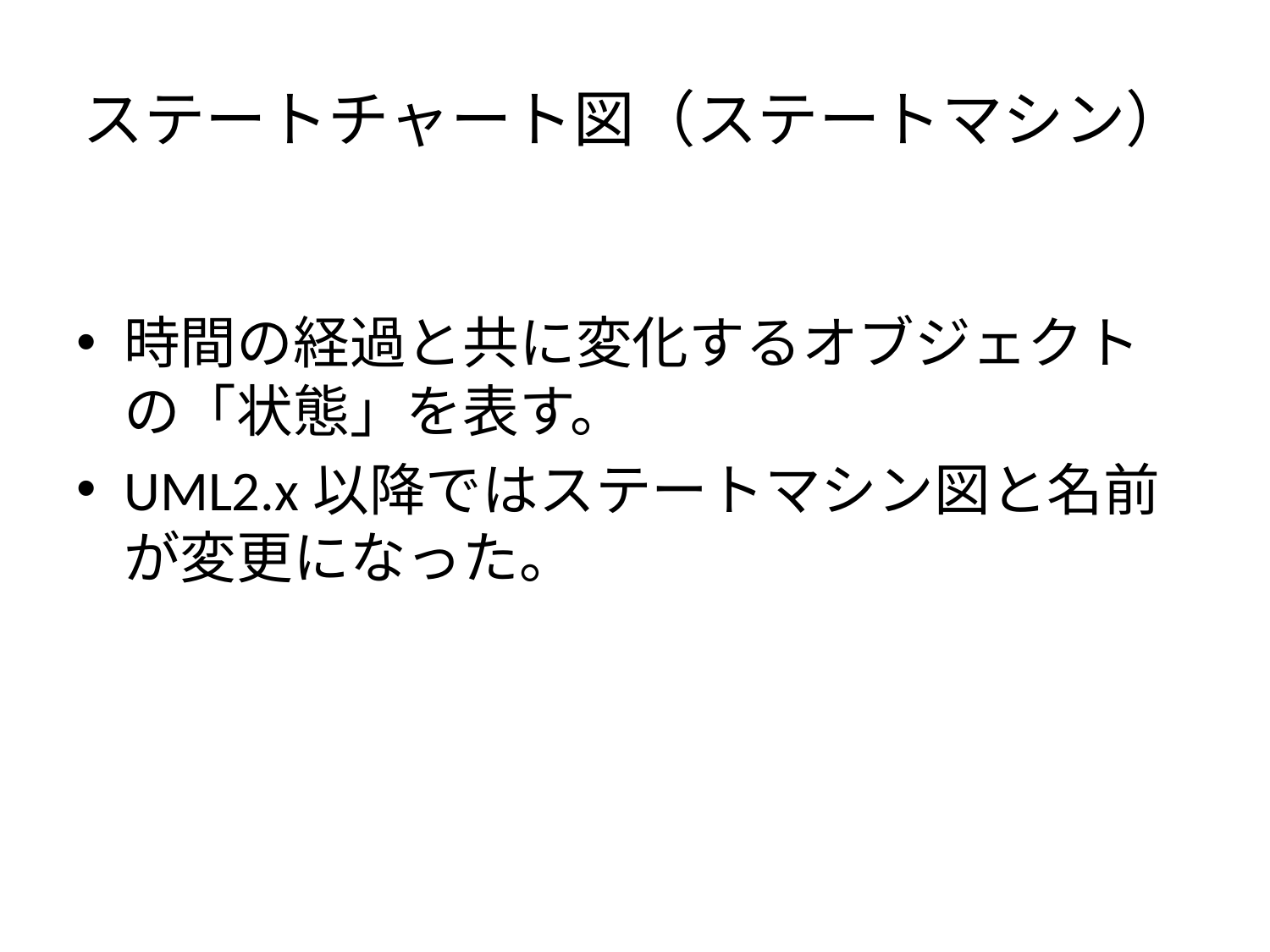

# ステートチャート図（ステートマシン）

時間の経過と共に変化するオブジェクトの「状態」を表す。
UML2.x以降ではステートマシン図と名前が変更になった。